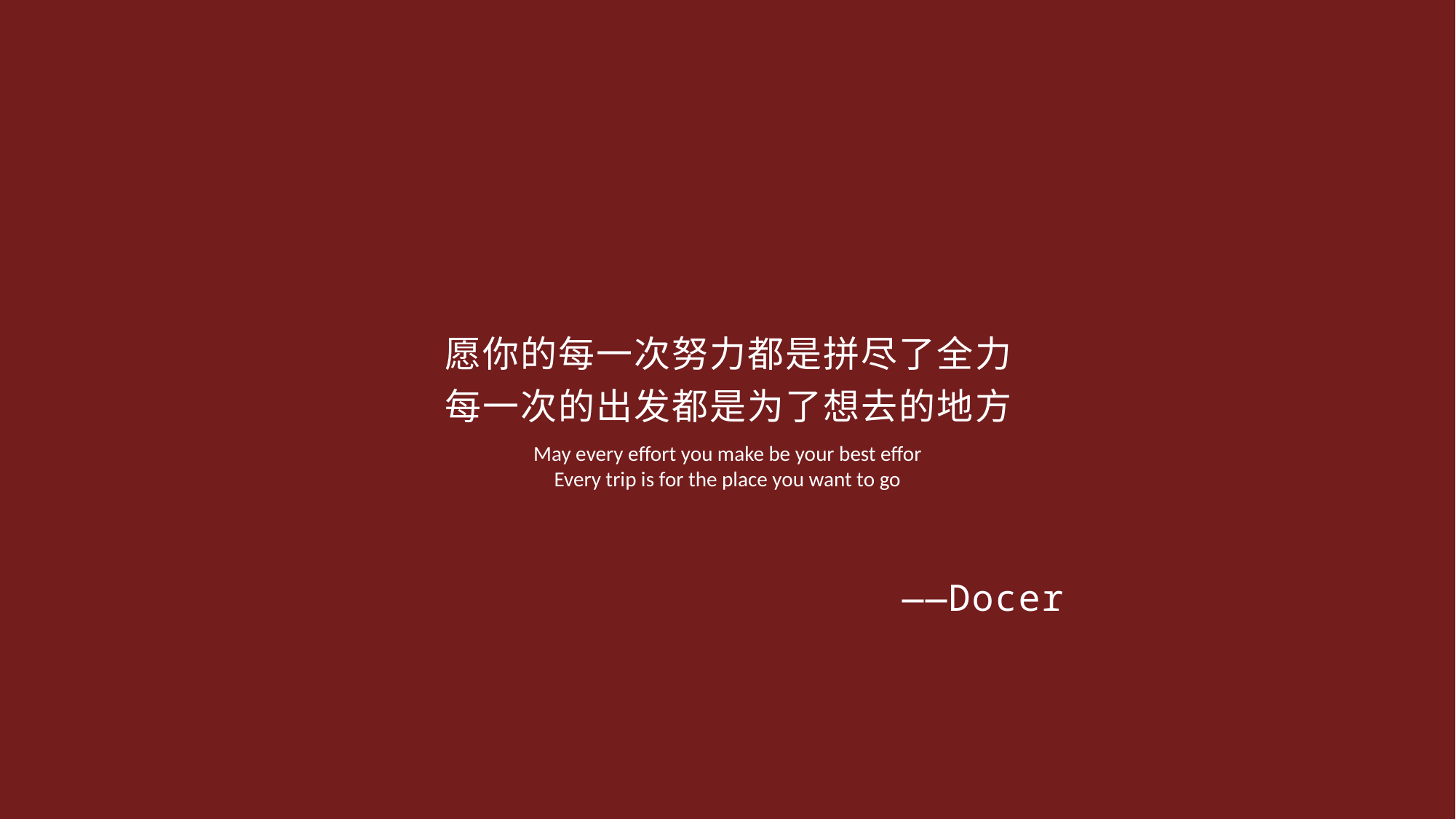

愿你的每一次努力都是拼尽了全力
每一次的出发都是为了想去的地方
May every effort you make be your best effor
Every trip is for the place you want to go
——Docer